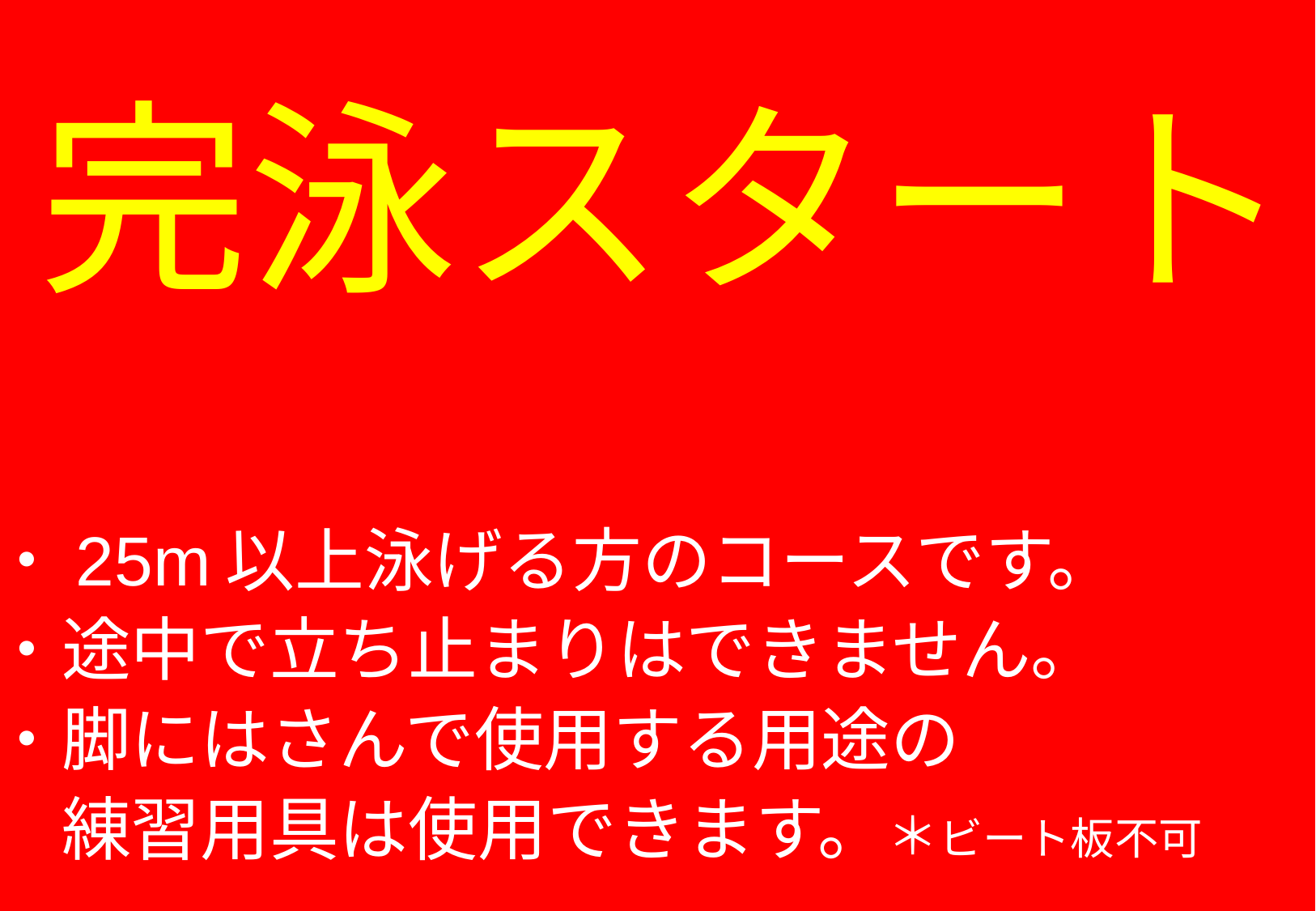

#
完泳スタート

・25m以上泳げる方のコースです。
・途中で立ち止まりはできません。
・脚にはさんで使用する用途の
　練習用具は使用できます。＊ビート板不可